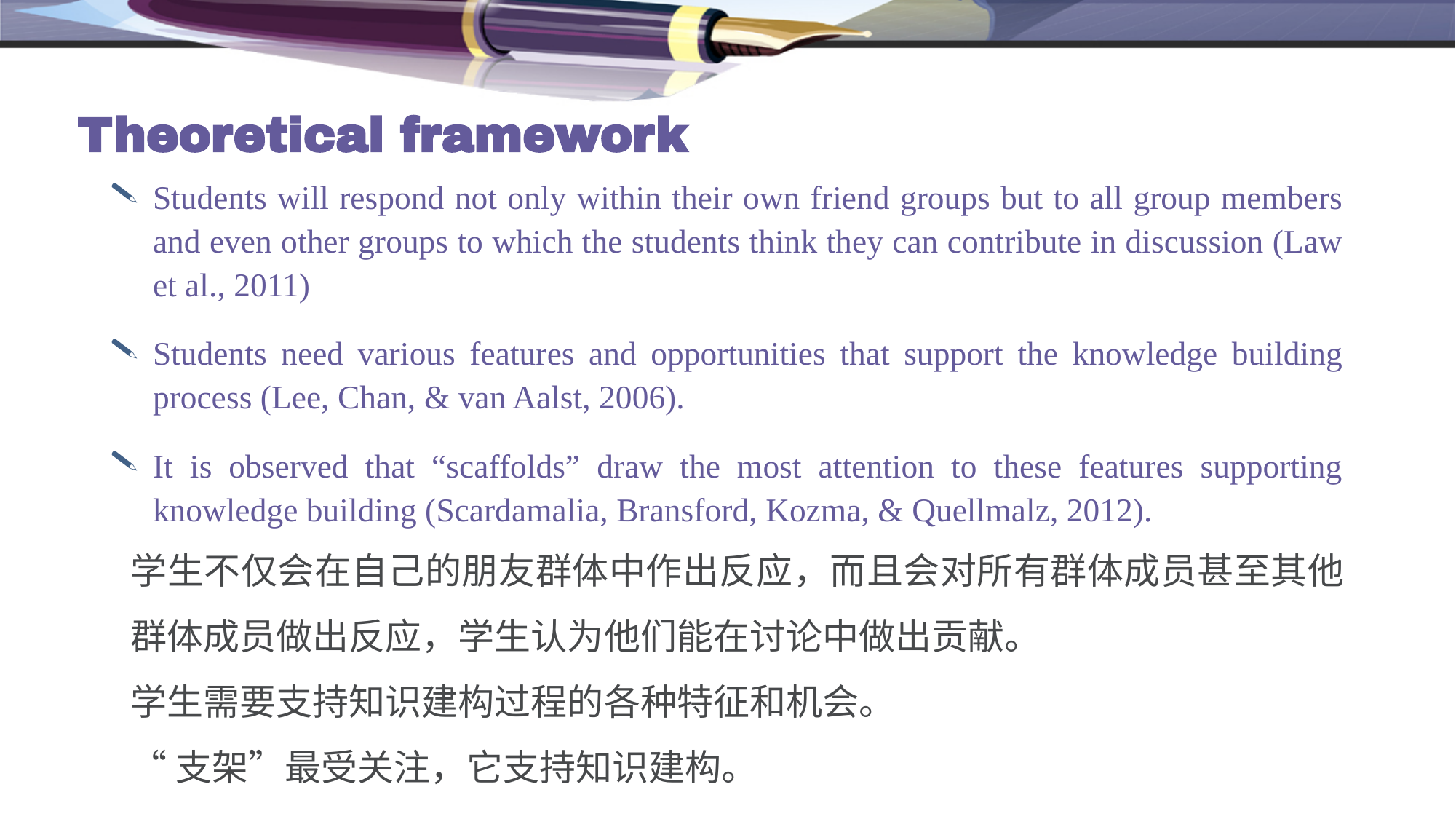

# Theoretical framework
Students will respond not only within their own friend groups but to all group members and even other groups to which the students think they can contribute in discussion (Law et al., 2011)
Students need various features and opportunities that support the knowledge building process (Lee, Chan, & van Aalst, 2006).
It is observed that “scaffolds” draw the most attention to these features supporting knowledge building (Scardamalia, Bransford, Kozma, & Quellmalz, 2012).
学生不仅会在自己的朋友群体中作出反应，而且会对所有群体成员甚至其他群体成员做出反应，学生认为他们能在讨论中做出贡献。
学生需要支持知识建构过程的各种特征和机会。
“支架”最受关注，它支持知识建构。